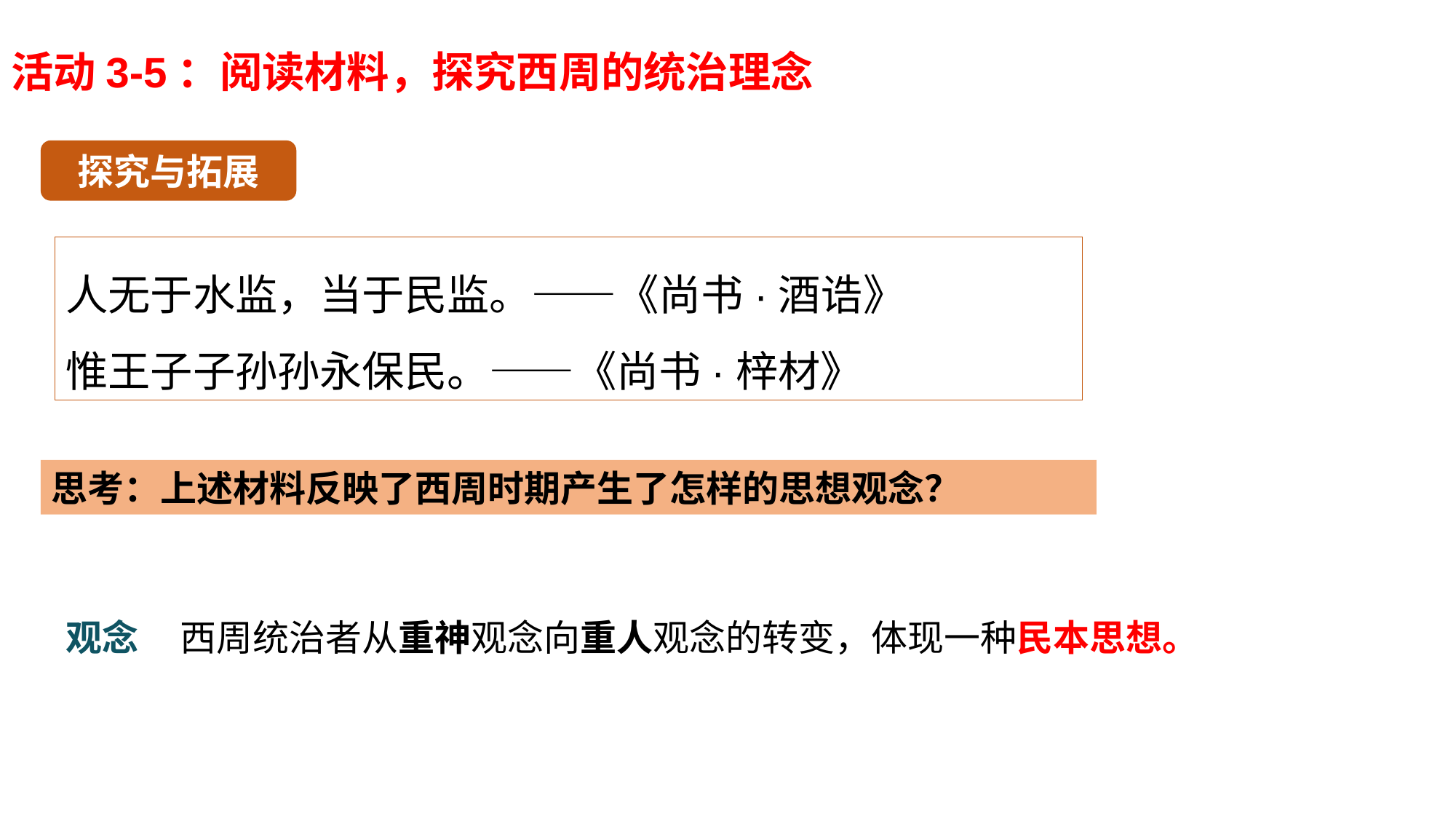

活动3-5：阅读材料，探究西周的统治理念

探究与拓展
人无于水监，当于民监。——《尚书·酒诰》
惟王子子孙孙永保民。——《尚书·梓材》
思考：上述材料反映了西周时期产生了怎样的思想观念？
观念
西周统治者从重神观念向重人观念的转变，体现一种民本思想。